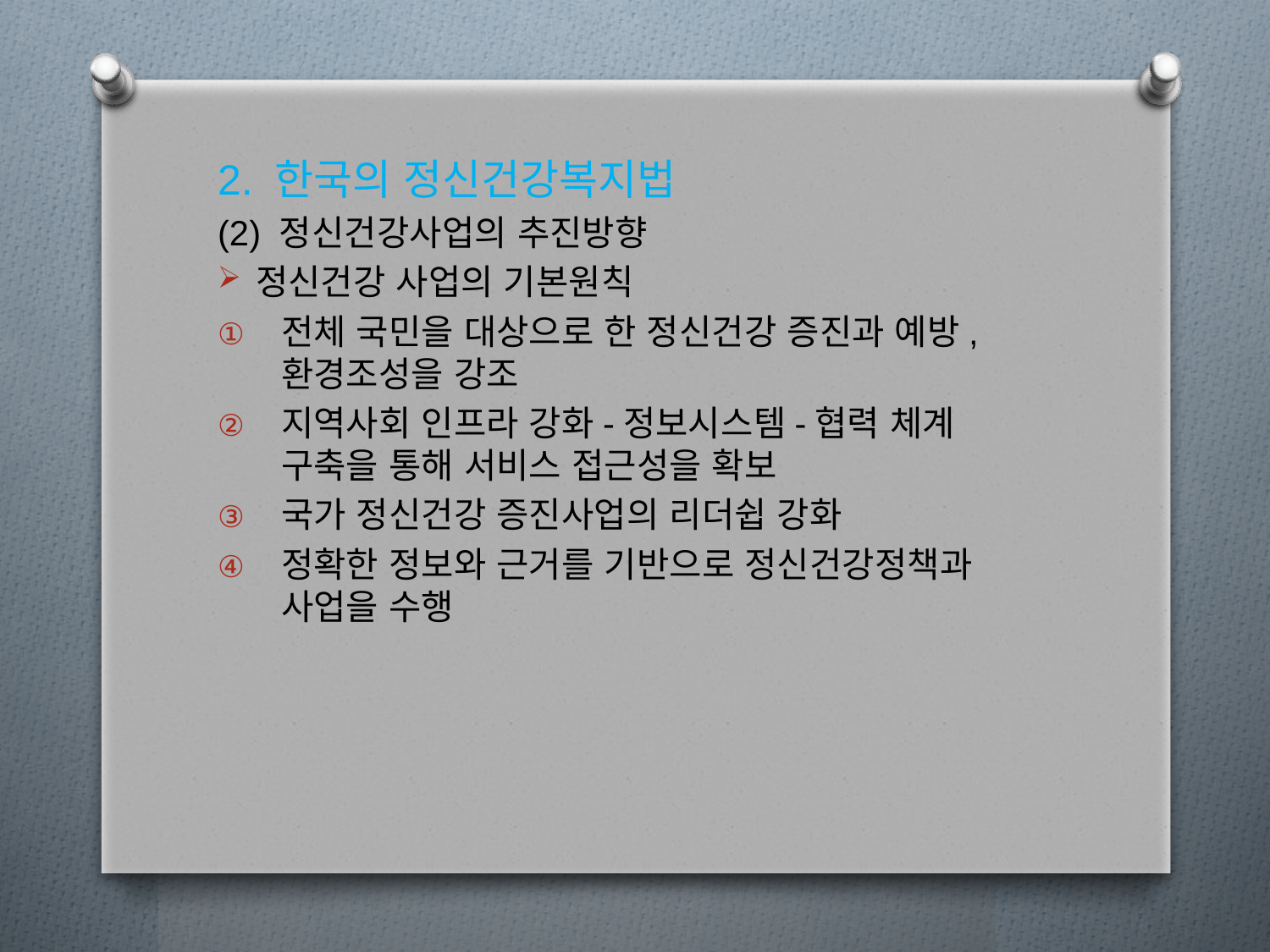

2. 한국의 정신건강복지법
(2) 정신건강사업의 추진방향
정신건강 사업의 기본원칙
전체 국민을 대상으로 한 정신건강 증진과 예방, 환경조성을 강조
지역사회 인프라 강화-정보시스템-협력 체계 구축을 통해 서비스 접근성을 확보
국가 정신건강 증진사업의 리더쉽 강화
정확한 정보와 근거를 기반으로 정신건강정책과 사업을 수행